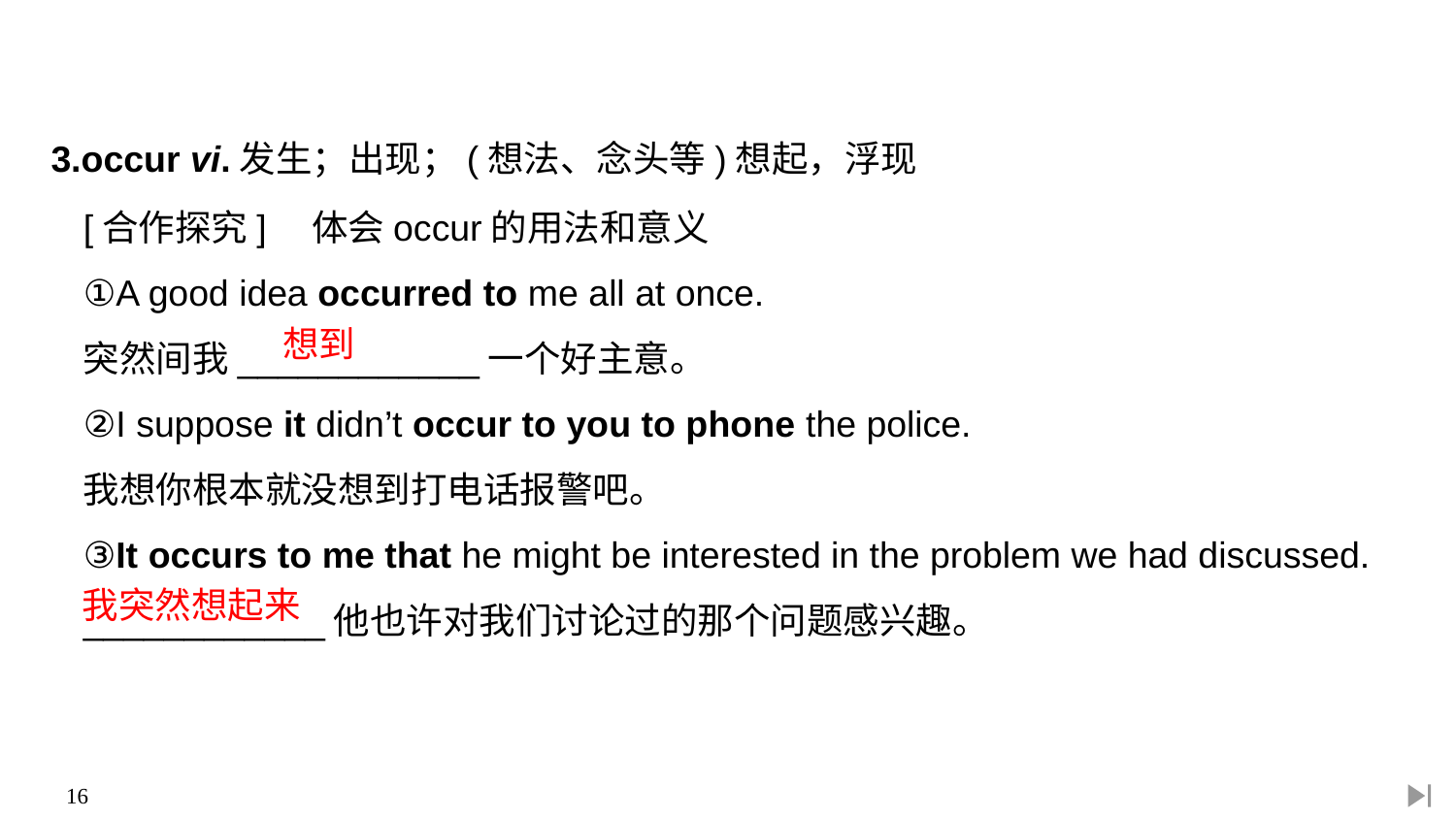

3.occur vi.发生；出现；(想法、念头等)想起，浮现
[合作探究]　体会occur的用法和意义
①A good idea occurred to me all at once.
突然间我____________一个好主意。
②I suppose it didn’t occur to you to phone the police.
我想你根本就没想到打电话报警吧。
③It occurs to me that he might be interested in the problem we had discussed.
____________他也许对我们讨论过的那个问题感兴趣。
想到
我突然想起来